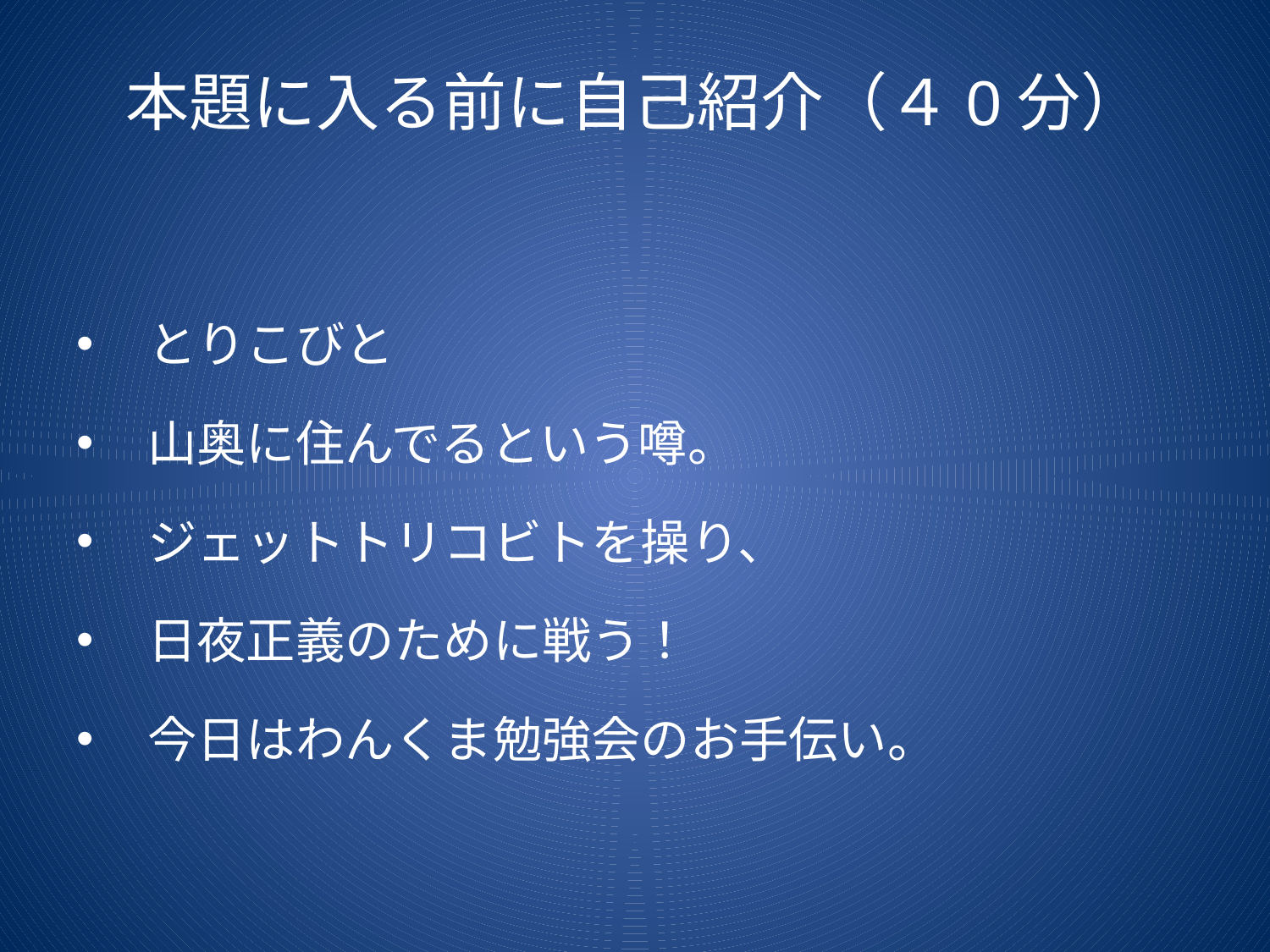

# 本題に入る前に自己紹介（４0分）
とりこびと
山奥に住んでるという噂。
ジェットトリコビトを操り、
日夜正義のために戦う！
今日はわんくま勉強会のお手伝い。